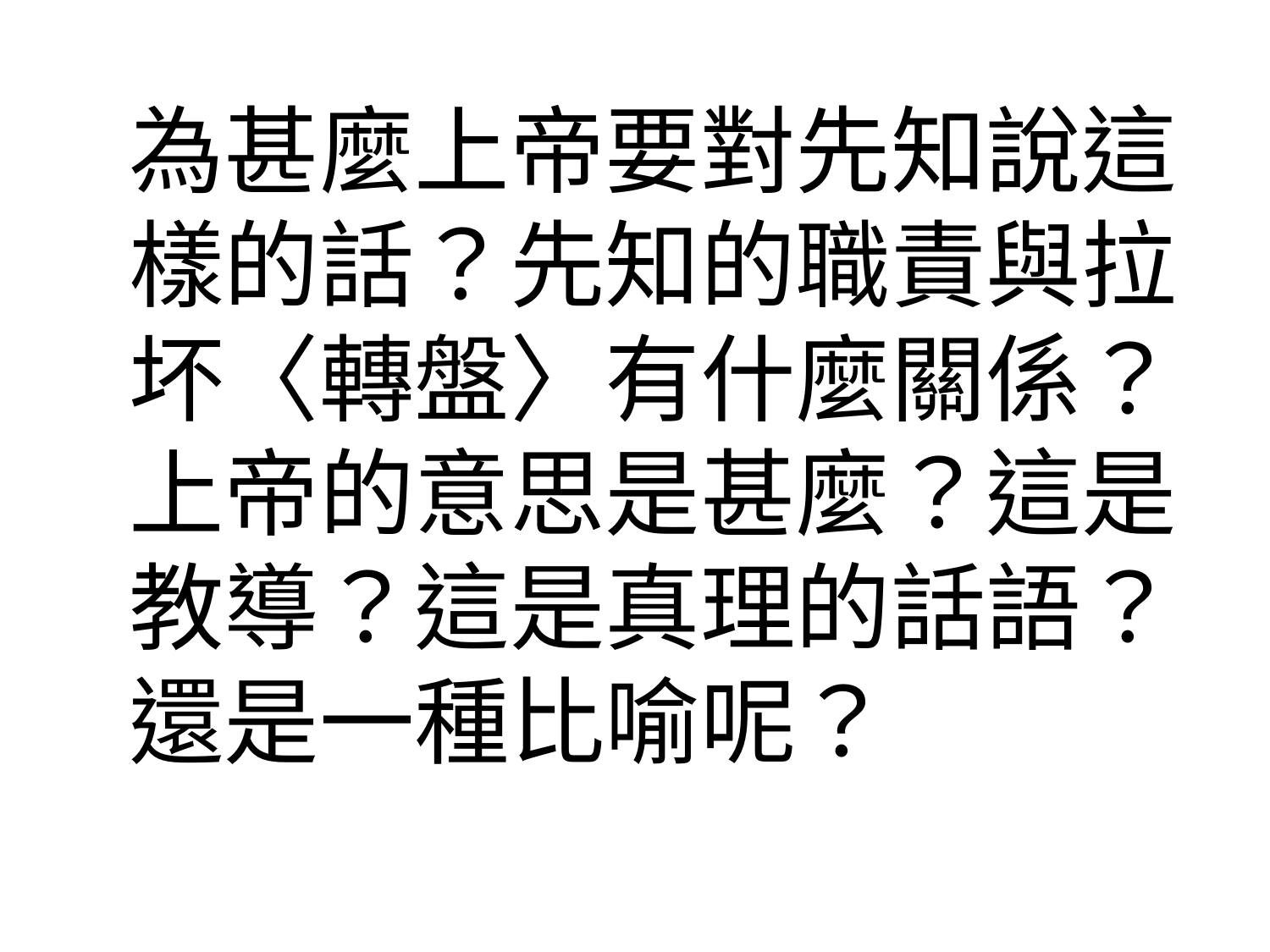

為甚麼上帝要對先知說這樣的話？先知的職責與拉坏〈轉盤〉有什麼關係？上帝的意思是甚麼？這是教導？這是真理的話語？還是一種比喻呢？